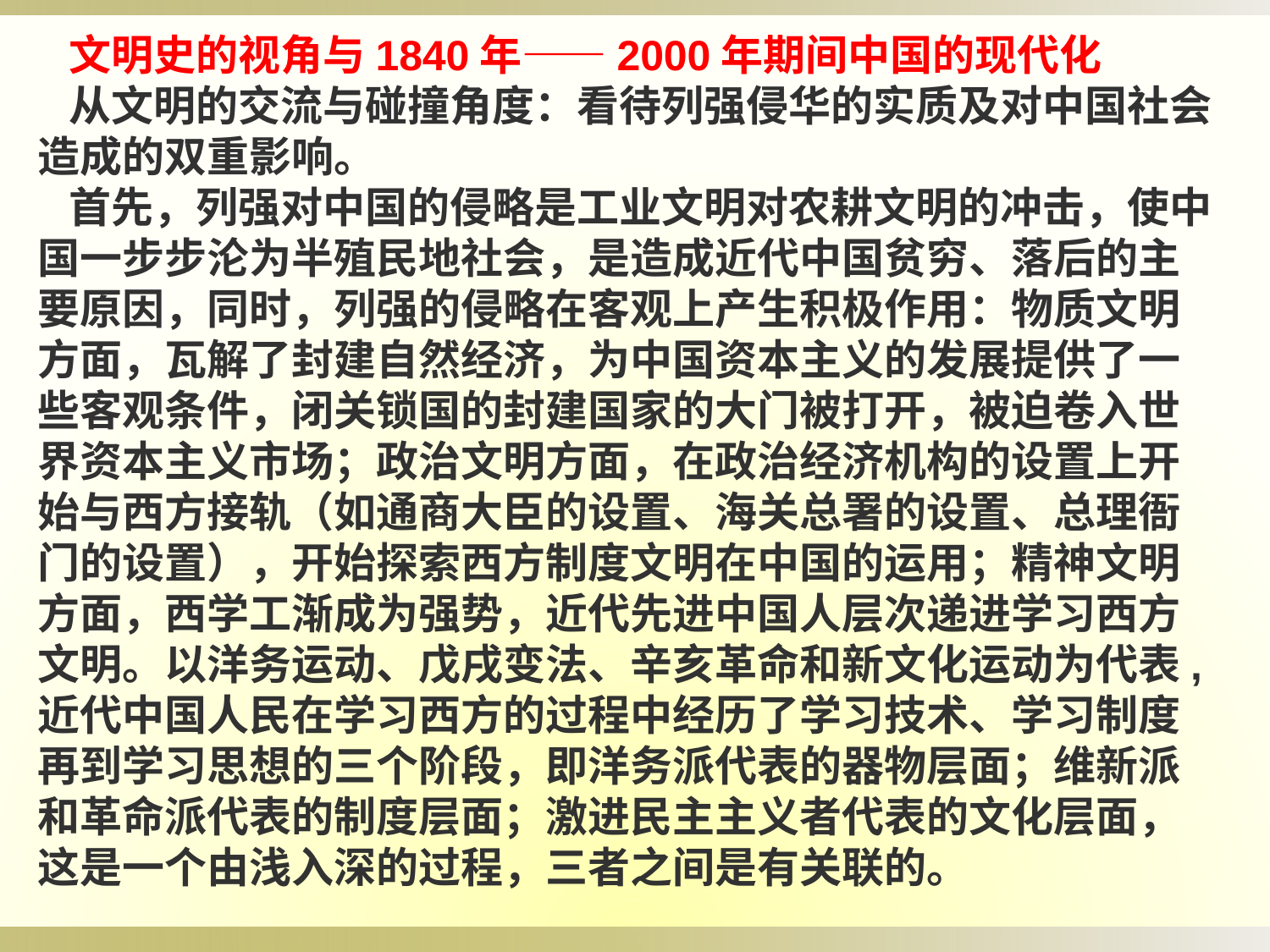

文明史的视角与1840年——2000年期间中国的现代化
从文明的交流与碰撞角度：看待列强侵华的实质及对中国社会造成的双重影响。
首先，列强对中国的侵略是工业文明对农耕文明的冲击，使中国一步步沦为半殖民地社会，是造成近代中国贫穷、落后的主要原因，同时，列强的侵略在客观上产生积极作用：物质文明方面，瓦解了封建自然经济，为中国资本主义的发展提供了一些客观条件，闭关锁国的封建国家的大门被打开，被迫卷入世界资本主义市场；政治文明方面，在政治经济机构的设置上开始与西方接轨（如通商大臣的设置、海关总署的设置、总理衙门的设置），开始探索西方制度文明在中国的运用；精神文明方面，西学工渐成为强势，近代先进中国人层次递进学习西方文明。以洋务运动、戊戌变法、辛亥革命和新文化运动为代表,近代中国人民在学习西方的过程中经历了学习技术、学习制度再到学习思想的三个阶段，即洋务派代表的器物层面；维新派和革命派代表的制度层面；激进民主主义者代表的文化层面，这是一个由浅入深的过程，三者之间是有关联的。